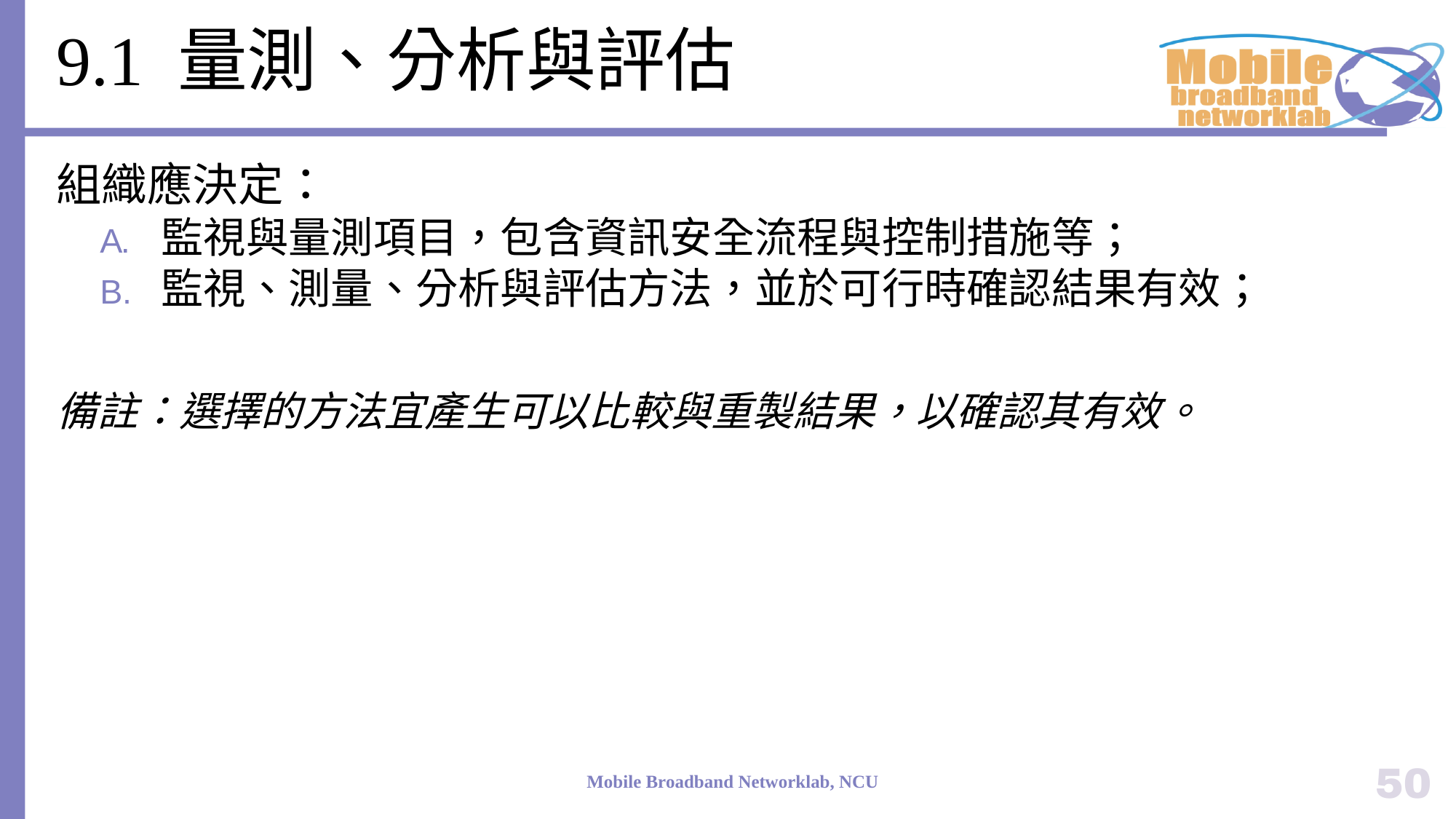

# 9.1 量測、分析與評估
組織應決定：
監視與量測項目，包含資訊安全流程與控制措施等；
監視、測量、分析與評估方法，並於可行時確認結果有效；

備註：選擇的方法宜產生可以比較與重製結果，以確認其有效。

50